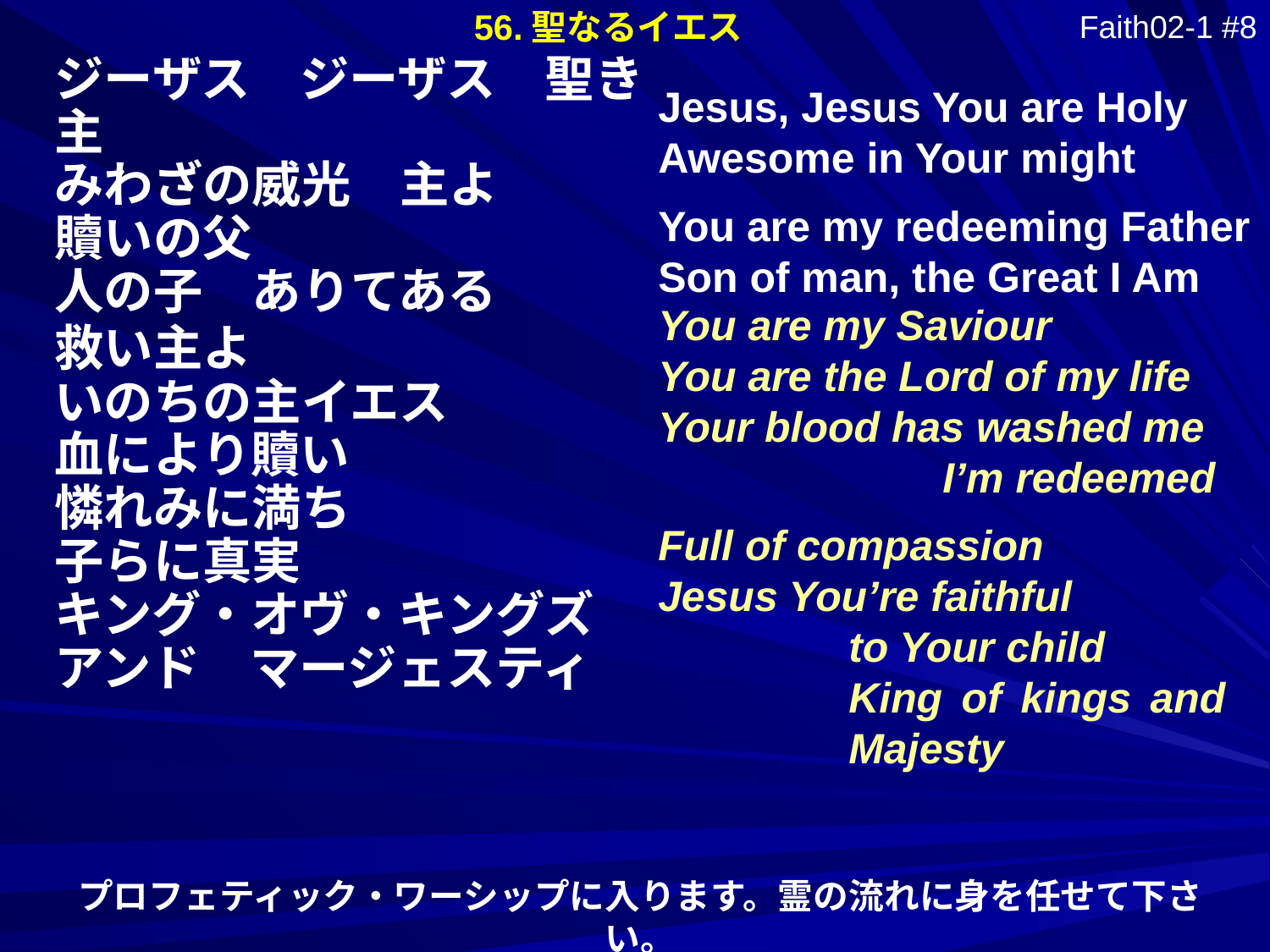

56.聖なるイエス
Faith02-1 #8
Jesus, Jesus You are Holy
Awesome in Your might

You are my redeeming Father
Son of man, the Great I Am
ジーザス　ジーザス　聖き主
みわざの威光　主よ
贖いの父
人の子　ありてある
You are my Saviour
You are the Lord of my life
Your blood has washed me
                        I’m redeemed

Full of compassion
Jesus You’re faithful
to Your child
King of kings and Majesty
救い主よ
いのちの主イエス
血により贖い
憐れみに満ち
子らに真実
キング・オヴ・キングズ
アンド　マージェスティ
プロフェティック・ワーシップに入ります。霊の流れに身を任せて下さい。